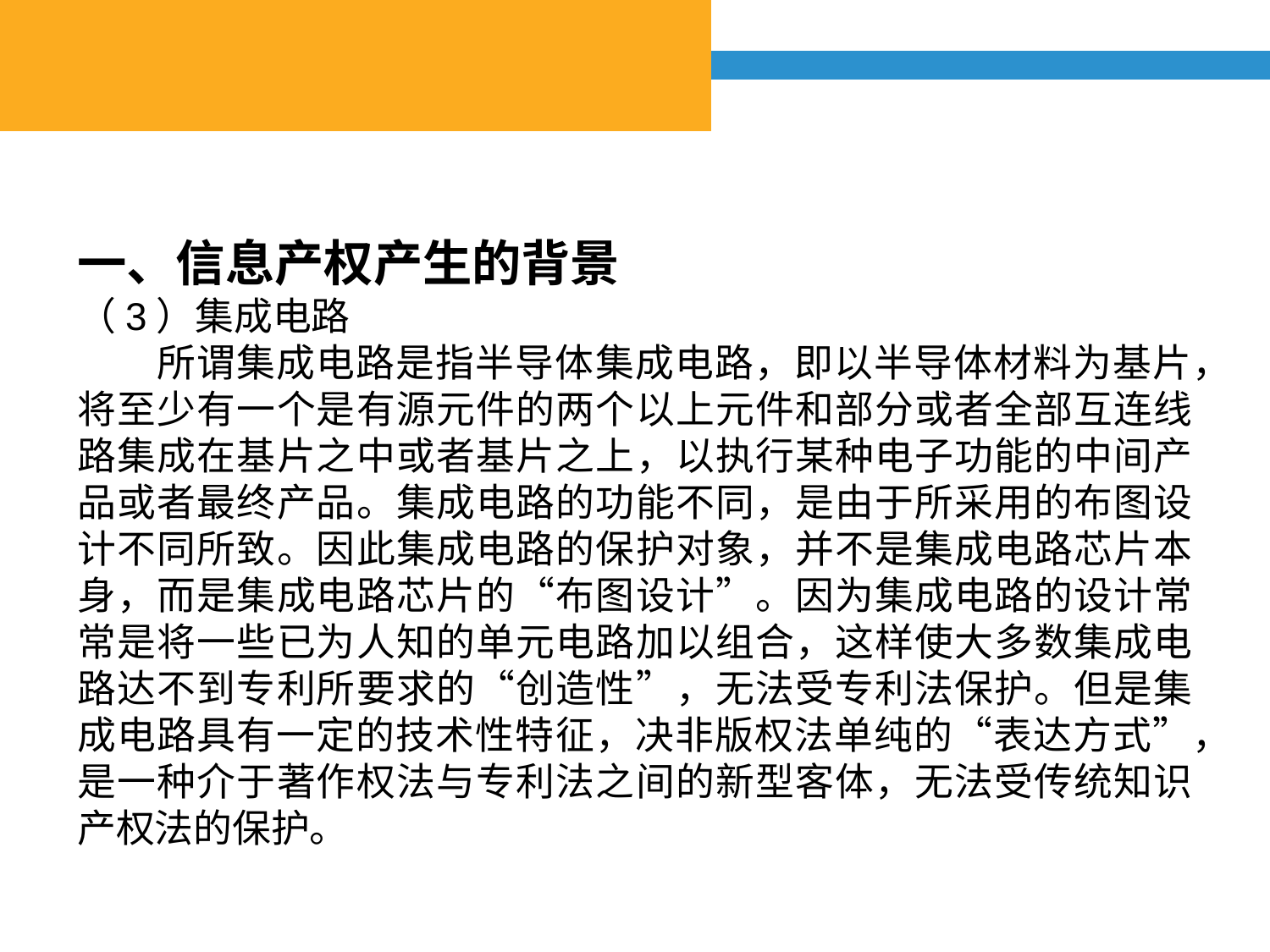

一、信息产权产生的背景
（3）集成电路
　　所谓集成电路是指半导体集成电路，即以半导体材料为基片，将至少有一个是有源元件的两个以上元件和部分或者全部互连线路集成在基片之中或者基片之上，以执行某种电子功能的中间产品或者最终产品。集成电路的功能不同，是由于所采用的布图设计不同所致。因此集成电路的保护对象，并不是集成电路芯片本身，而是集成电路芯片的“布图设计”。因为集成电路的设计常常是将一些已为人知的单元电路加以组合，这样使大多数集成电路达不到专利所要求的“创造性”，无法受专利法保护。但是集成电路具有一定的技术性特征，决非版权法单纯的“表达方式”，是一种介于著作权法与专利法之间的新型客体，无法受传统知识产权法的保护。